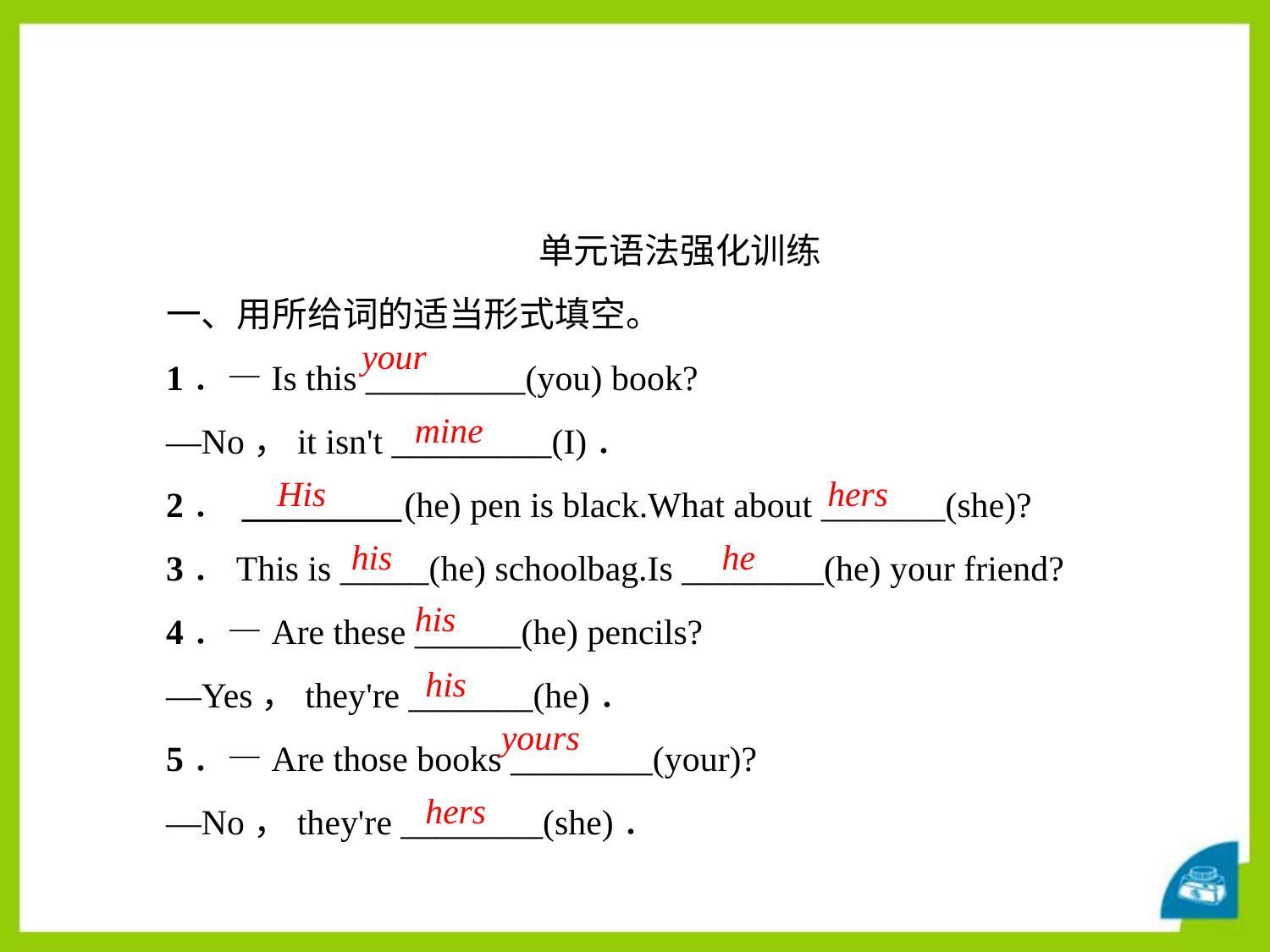

单元语法强化训练
一、用所给词的适当形式填空。
1．—Is this _________(you) book?
—No，it isn't _________(I)．
2． _________(he) pen is black.What about _______(she)?
3．This is _____(he) schoolbag.Is ________(he) your friend?
4．—Are these ______(he) pencils?
—Yes，they're _______(he)．
5．—Are those books ________(your)?
—No，they're ________(she)．
your
mine
His
hers
his
he
his
his
yours
hers